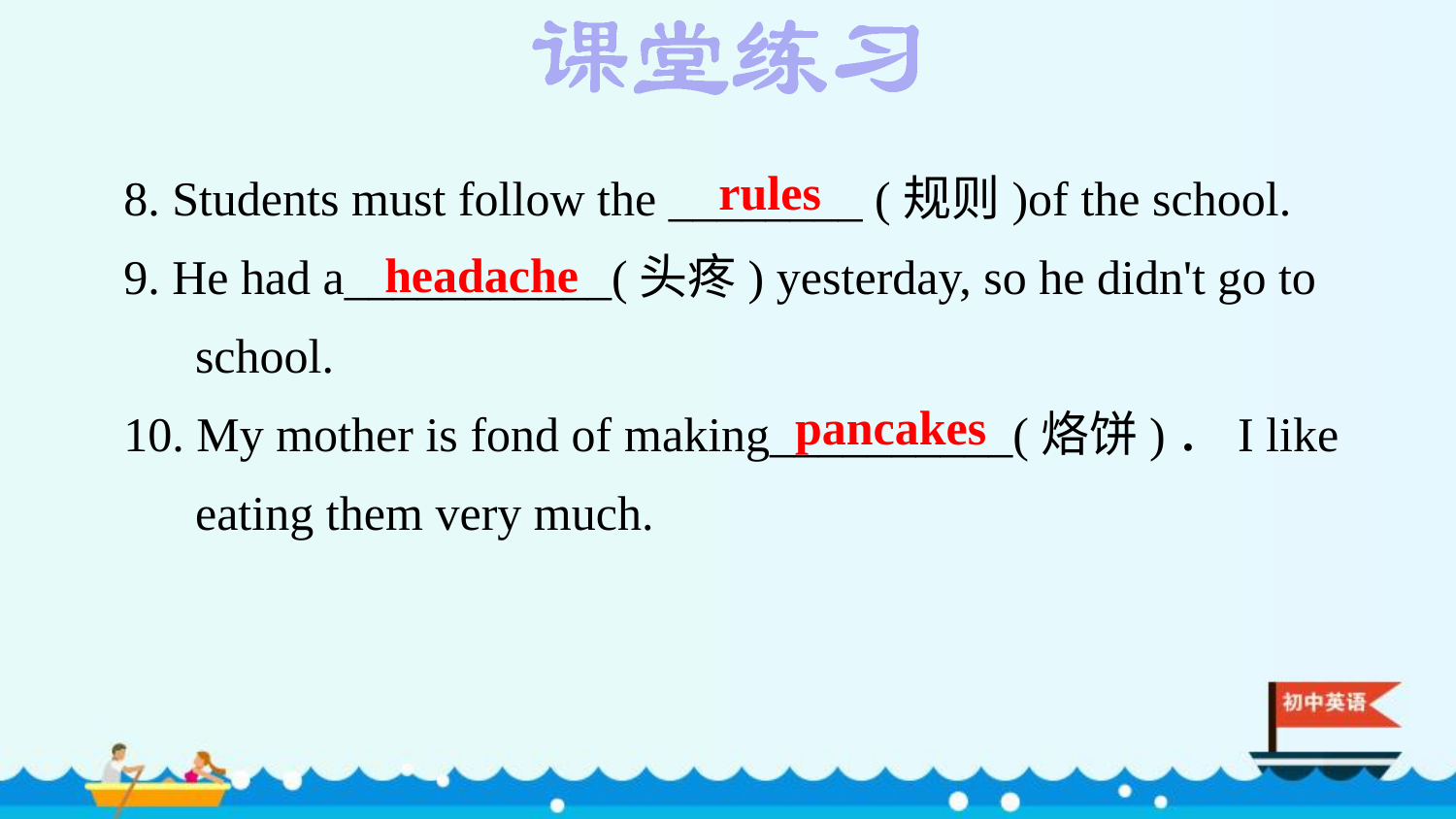

8. Students must follow the ________ (规则)of the school.
9. He had a___________(头疼) yesterday, so he didn't go to school.
10. My mother is fond of making__________(烙饼)．I like eating them very much.
rules
headache
pancakes